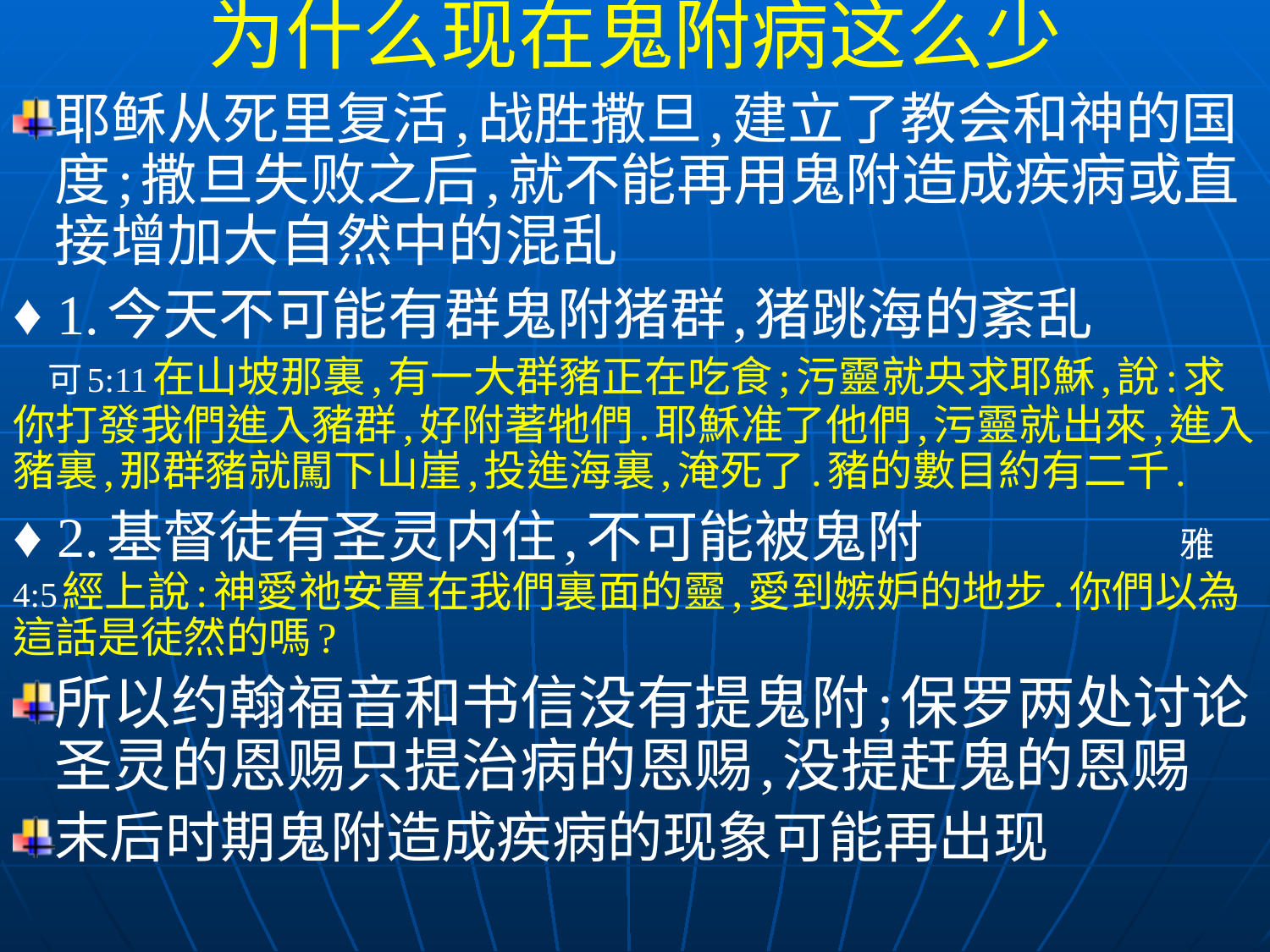

为什么现在鬼附病这么少
耶稣从死里复活,战胜撒旦,建立了教会和神的国度;撒旦失败之后,就不能再用鬼附造成疾病或直接增加大自然中的混乱
♦ 1.今天不可能有群鬼附猪群,猪跳海的紊乱                  可5:11在山坡那裏,有一大群豬正在吃食;污靈就央求耶穌,說:求你打發我們進入豬群,好附著牠們.耶穌准了他們,污靈就出來,進入豬裏,那群豬就闖下山崖,投進海裏,淹死了.豬的數目約有二千.
♦ 2.基督徒有圣灵内住,不可能被鬼附                      雅4:5經上說:神愛祂安置在我們裏面的靈,愛到嫉妒的地步.你們以為這話是徒然的嗎?
所以约翰福音和书信没有提鬼附;保罗两处讨论圣灵的恩赐只提治病的恩赐,没提赶鬼的恩赐
末后时期鬼附造成疾病的现象可能再出现